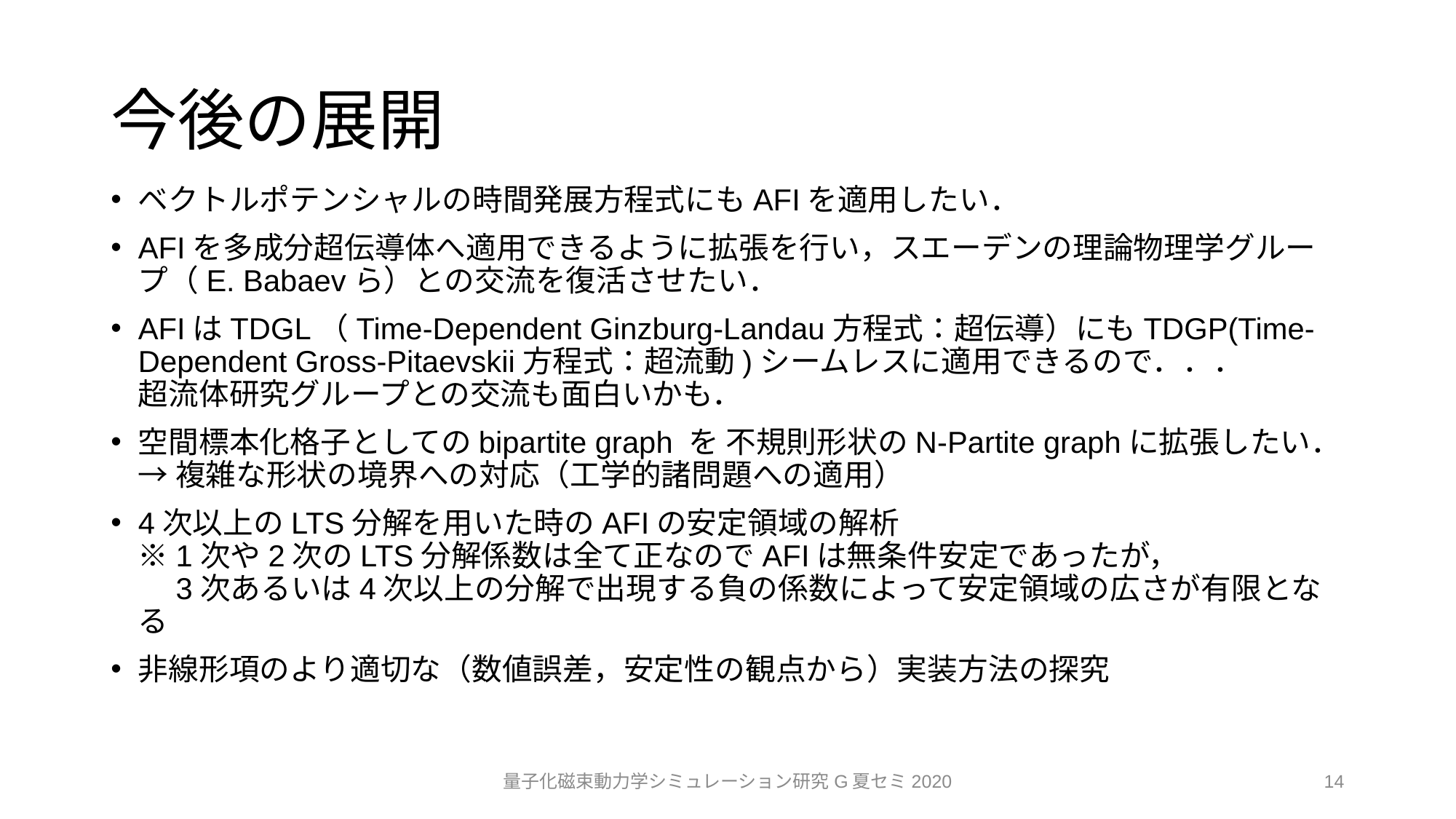

# 今後の展開
ベクトルポテンシャルの時間発展方程式にもAFIを適用したい．
AFIを多成分超伝導体へ適用できるように拡張を行い，スエーデンの理論物理学グループ（E. Babaevら）との交流を復活させたい．
AFIはTDGL（Time-Dependent Ginzburg-Landau方程式：超伝導）にもTDGP(Time-Dependent Gross-Pitaevskii方程式：超流動)シームレスに適用できるので．．．
超流体研究グループとの交流も面白いかも．
空間標本化格子としてのbipartite graph を 不規則形状のN-Partite graphに拡張したい．
→ 複雑な形状の境界への対応（工学的諸問題への適用）
4次以上のLTS分解を用いた時のAFIの安定領域の解析
※1次や2次のLTS分解係数は全て正なのでAFIは無条件安定であったが，
　3次あるいは4次以上の分解で出現する負の係数によって安定領域の広さが有限となる
非線形項のより適切な（数値誤差，安定性の観点から）実装方法の探究

量子化磁束動力学シミュレーション研究G夏セミ2020
14